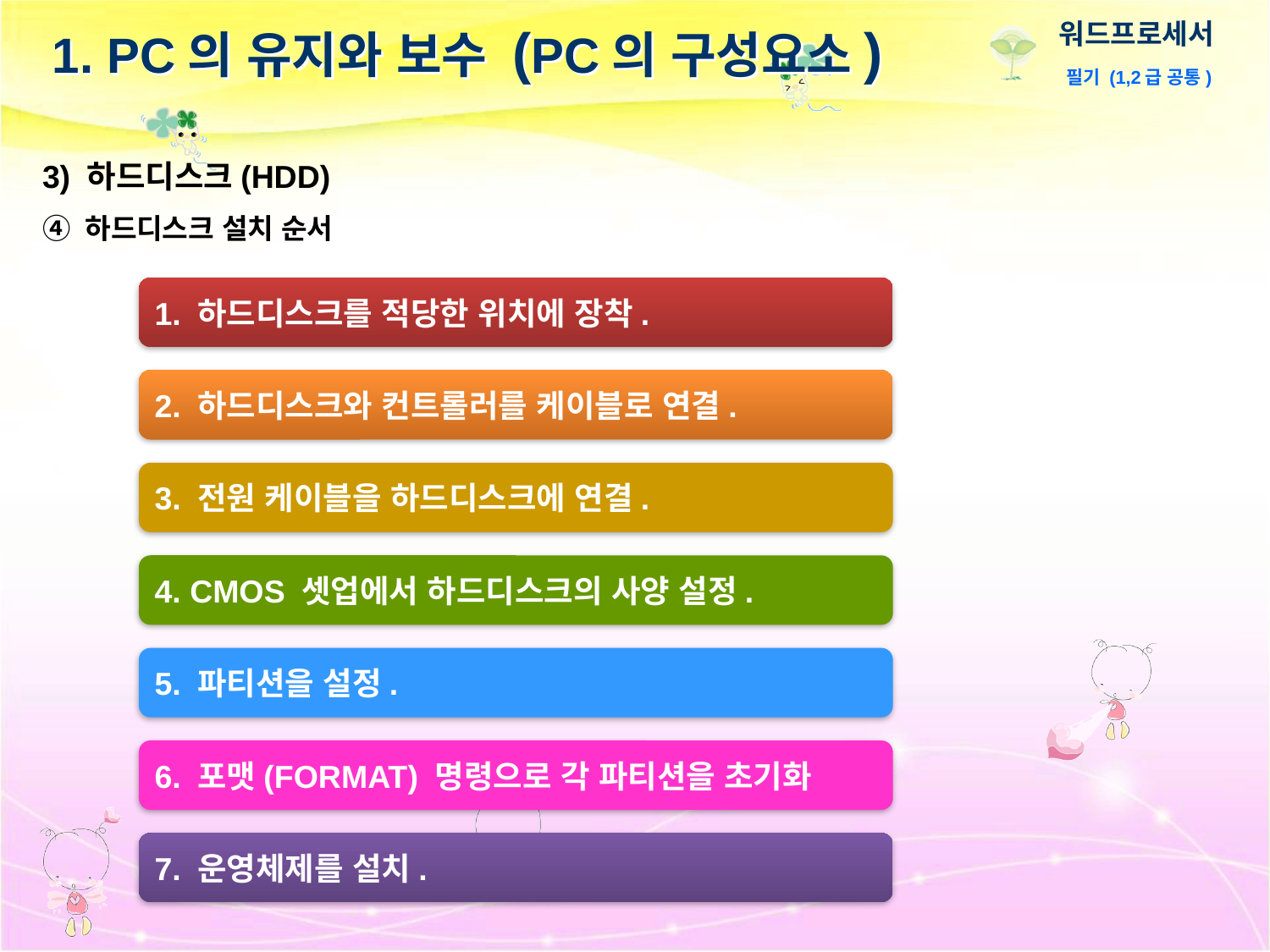

# 1. PC의 유지와 보수 (PC의 구성요소)
3) 하드디스크(HDD)
④ 하드디스크 설치 순서

1. 하드디스크를 적당한 위치에 장착.
2. 하드디스크와 컨트롤러를 케이블로 연결.
3. 전원 케이블을 하드디스크에 연결.
4. CMOS 셋업에서 하드디스크의 사양 설정.
5. 파티션을 설정.
6. 포맷(FORMAT) 명령으로 각 파티션을 초기화
7. 운영체제를 설치.